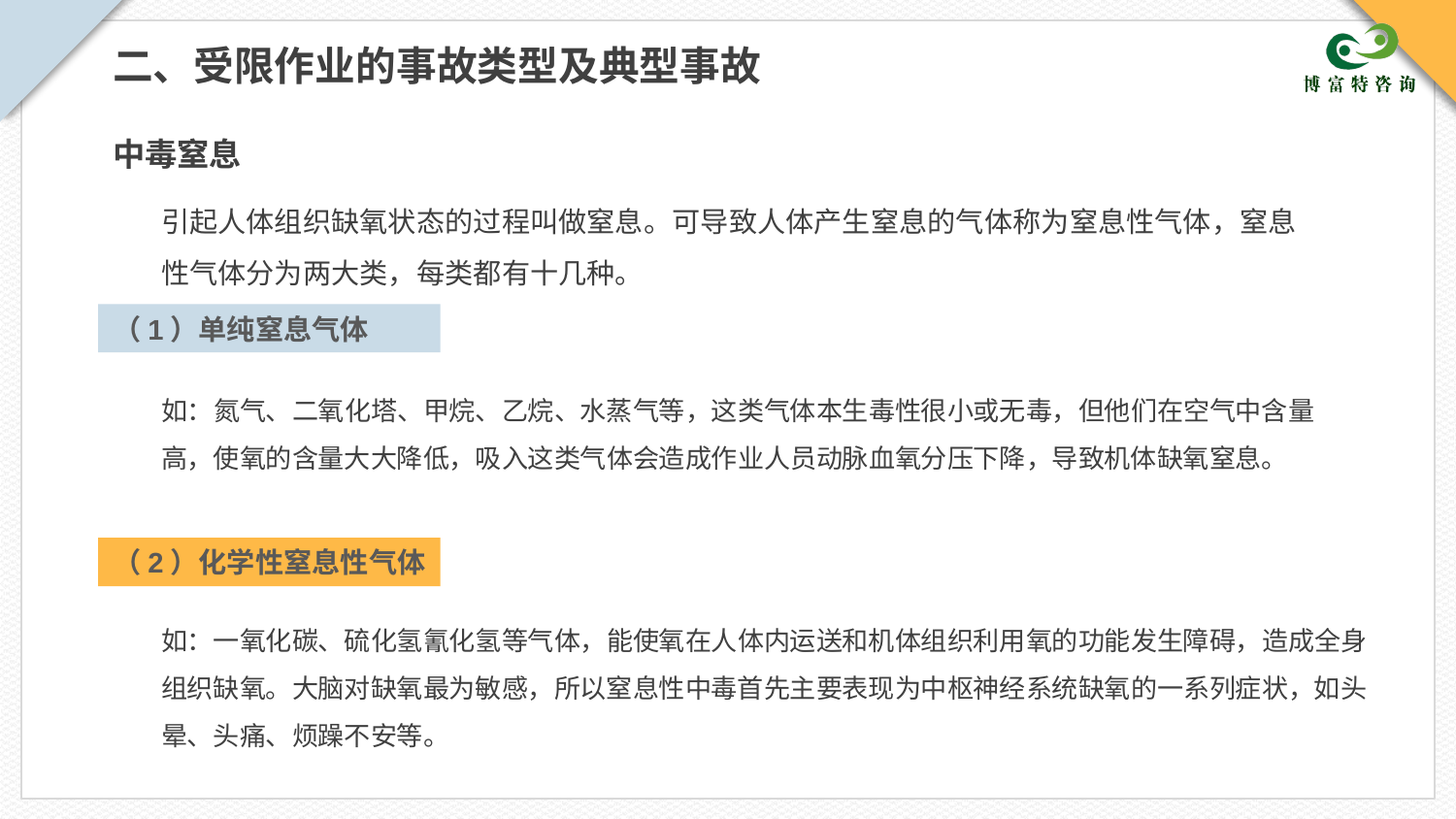

二、受限作业的事故类型及典型事故
中毒窒息
引起人体组织缺氧状态的过程叫做窒息。可导致人体产生窒息的气体称为窒息性气体，窒息性气体分为两大类，每类都有十几种。
（1）单纯窒息气体
如：氮气、二氧化塔、甲烷、乙烷、水蒸气等，这类气体本生毒性很小或无毒，但他们在空气中含量高，使氧的含量大大降低，吸入这类气体会造成作业人员动脉血氧分压下降，导致机体缺氧窒息。
（2）化学性窒息性气体
如：一氧化碳、硫化氢氰化氢等气体，能使氧在人体内运送和机体组织利用氧的功能发生障碍，造成全身组织缺氧。大脑对缺氧最为敏感，所以窒息性中毒首先主要表现为中枢神经系统缺氧的一系列症状，如头晕、头痛、烦躁不安等。